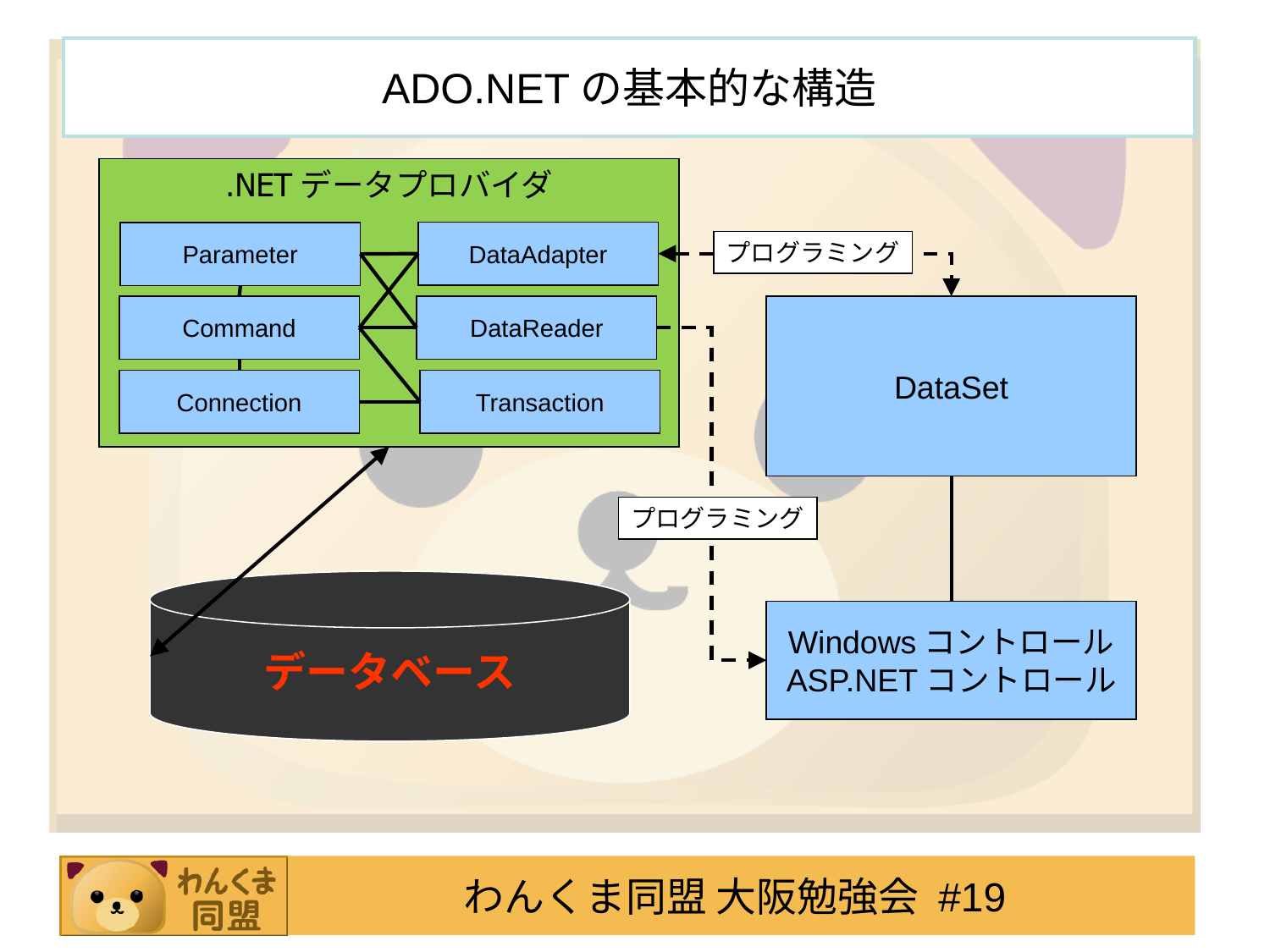

# ADO.NETの基本的な構造
.NETデータプロバイダ
DataAdapter
Parameter
プログラミング
Command
DataReader
DataSet
Connection
Transaction
プログラミング
データベース
Windowsコントロール
ASP.NETコントロール